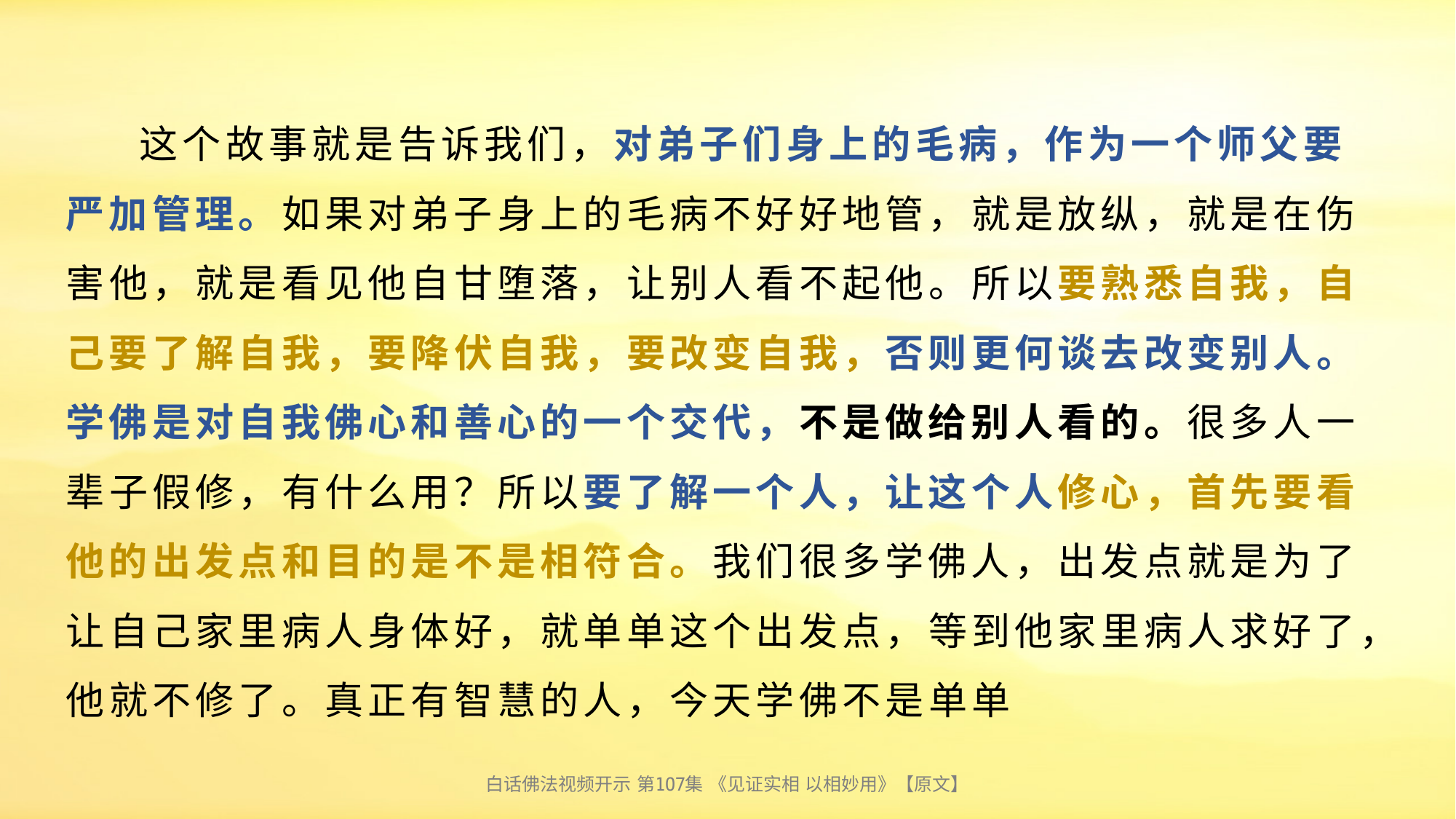

# 这个故事就是告诉我们，对弟子们身上的毛病，作为一个师父要严加管理。如果对弟子身上的毛病不好好地管，就是放纵，就是在伤害他，就是看见他自甘堕落，让别人看不起他。所以要熟悉自我，自己要了解自我，要降伏自我，要改变自我，否则更何谈去改变别人。学佛是对自我佛心和善心的一个交代，不是做给别人看的。很多人一辈子假修，有什么用？所以要了解一个人，让这个人修心，首先要看他的出发点和目的是不是相符合。我们很多学佛人，出发点就是为了让自己家里病人身体好，就单单这个出发点，等到他家里病人求好了，他就不修了。真正有智慧的人，今天学佛不是单单
白话佛法视频开示 第107集 《见证实相 以相妙用》【原文】